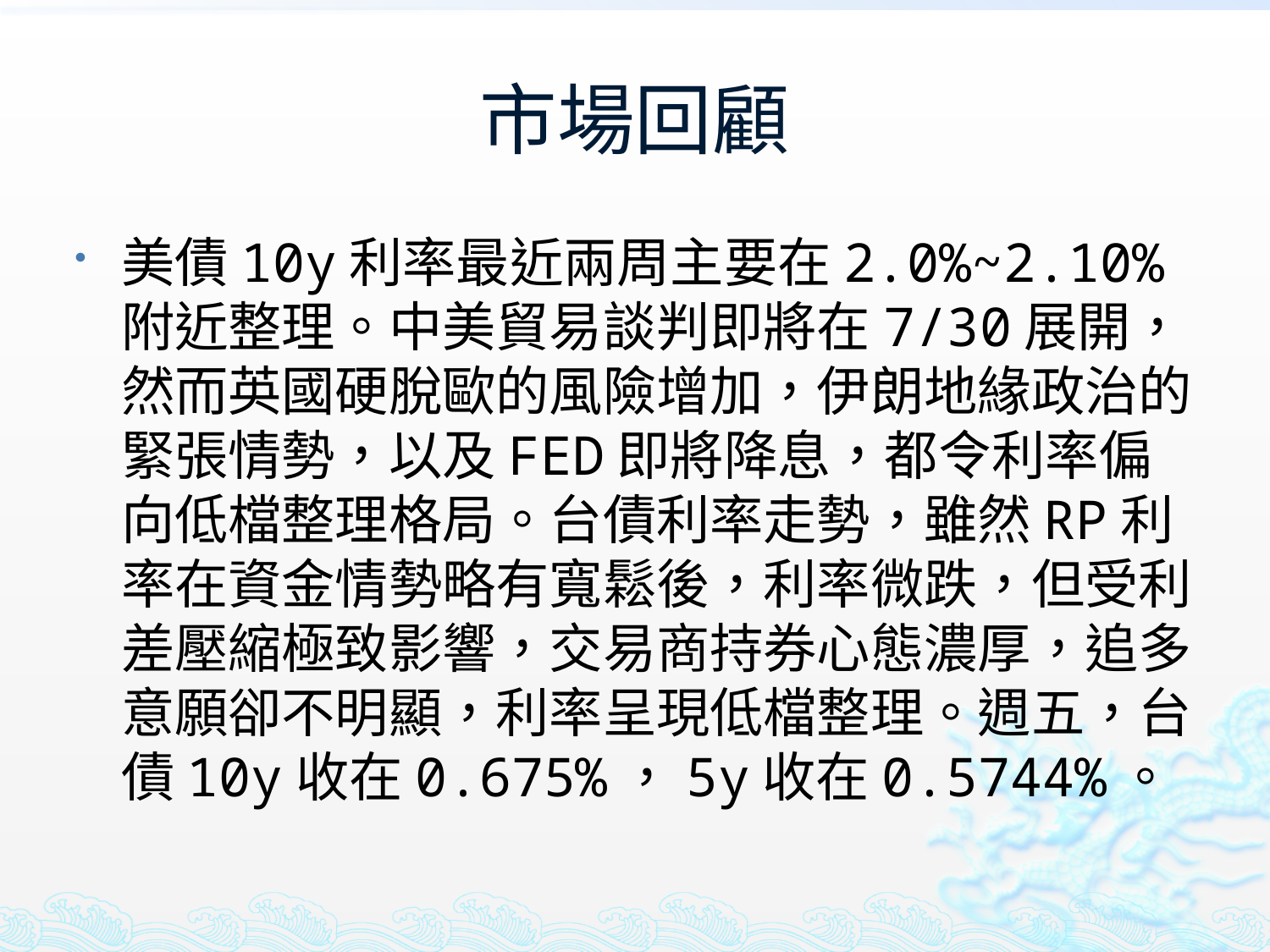

# 市場回顧
美債10y利率最近兩周主要在2.0%~2.10%附近整理。中美貿易談判即將在7/30展開，然而英國硬脫歐的風險增加，伊朗地緣政治的緊張情勢，以及FED即將降息，都令利率偏向低檔整理格局。台債利率走勢，雖然RP利率在資金情勢略有寬鬆後，利率微跌，但受利差壓縮極致影響，交易商持券心態濃厚，追多意願卻不明顯，利率呈現低檔整理。週五，台債10y收在0.675%，5y收在0.5744%。